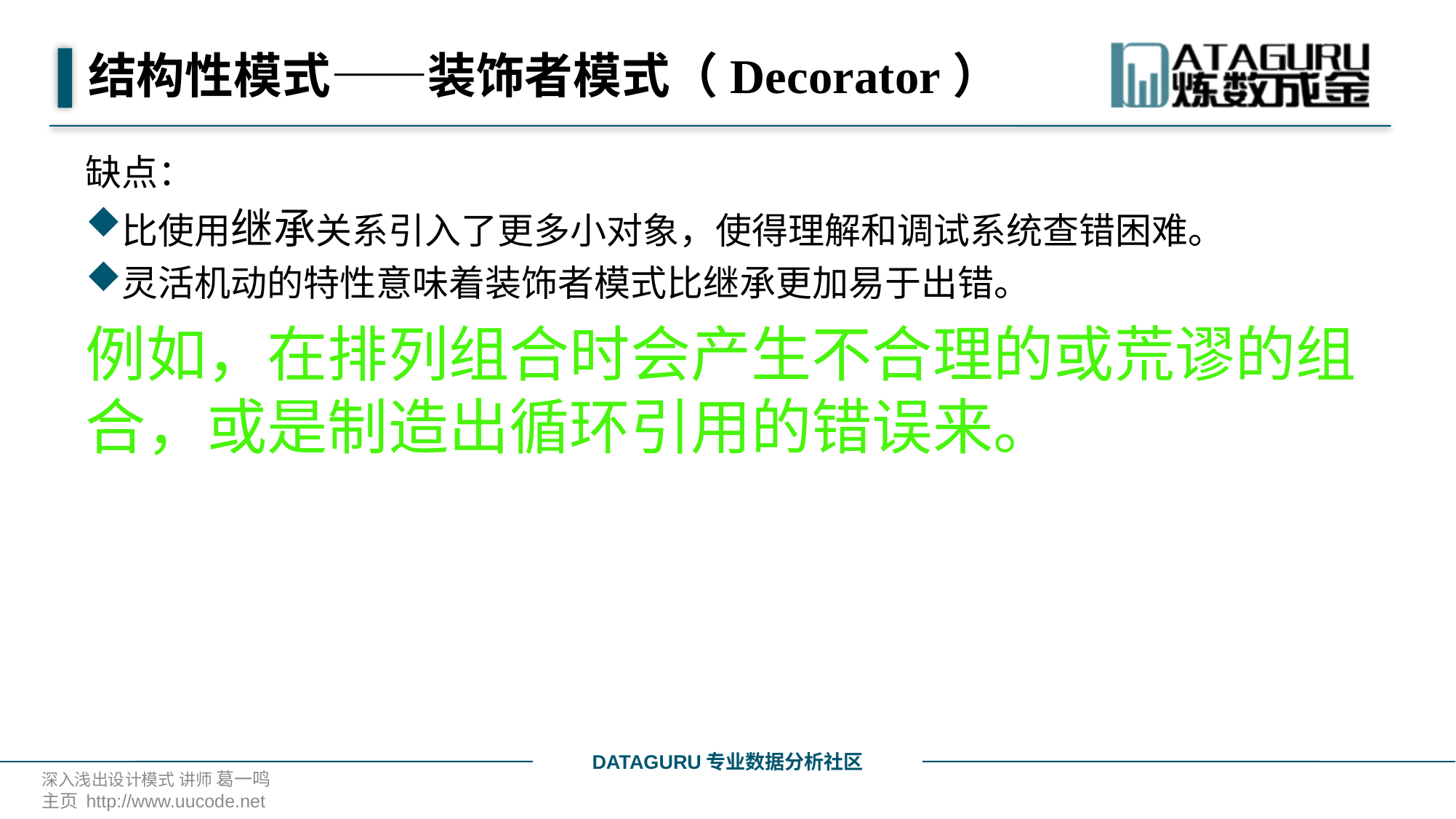

# 结构性模式——装饰者模式（Decorator）
缺点：
比使用继承关系引入了更多小对象，使得理解和调试系统查错困难。
灵活机动的特性意味着装饰者模式比继承更加易于出错。
例如，在排列组合时会产生不合理的或荒谬的组合，或是制造出循环引用的错误来。